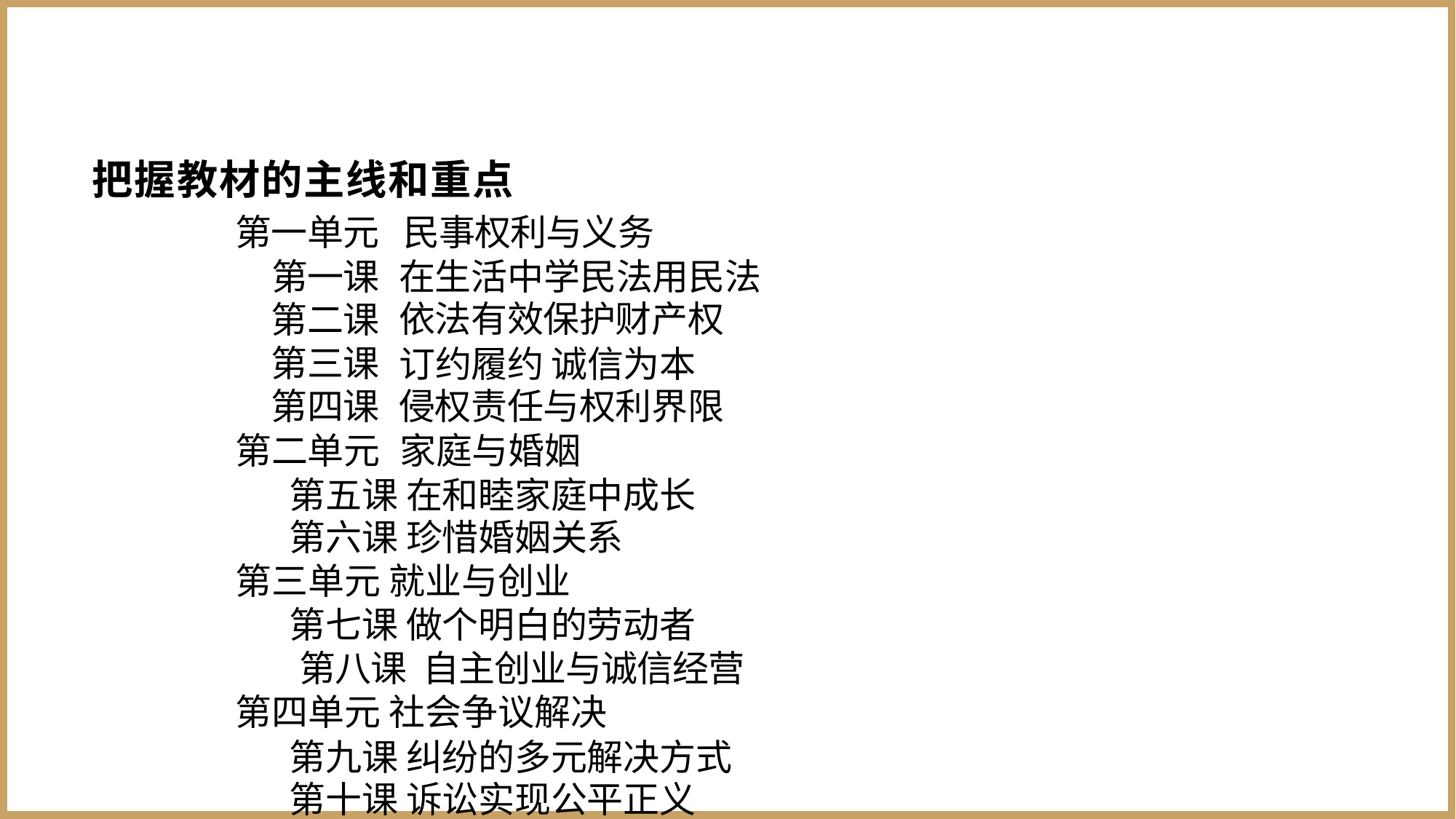

把握教材的主线和重点

第一单元
第一课 第二课 第三课 第四课
第二单元

民事权利与义务
在生活中学民法用民法 依法有效保护财产权
订约履约 诚信为本    侵权责任与权利界限
家庭与婚姻

第五课 在和睦家庭中成长   第六课 珍惜婚姻关系
第三单元 就业与创业
第七课 做个明白的劳动者
第八课 自主创业与诚信经营
第四单元 社会争议解决
第九课 纠纷的多元解决方式 第十课 诉讼实现公平正义